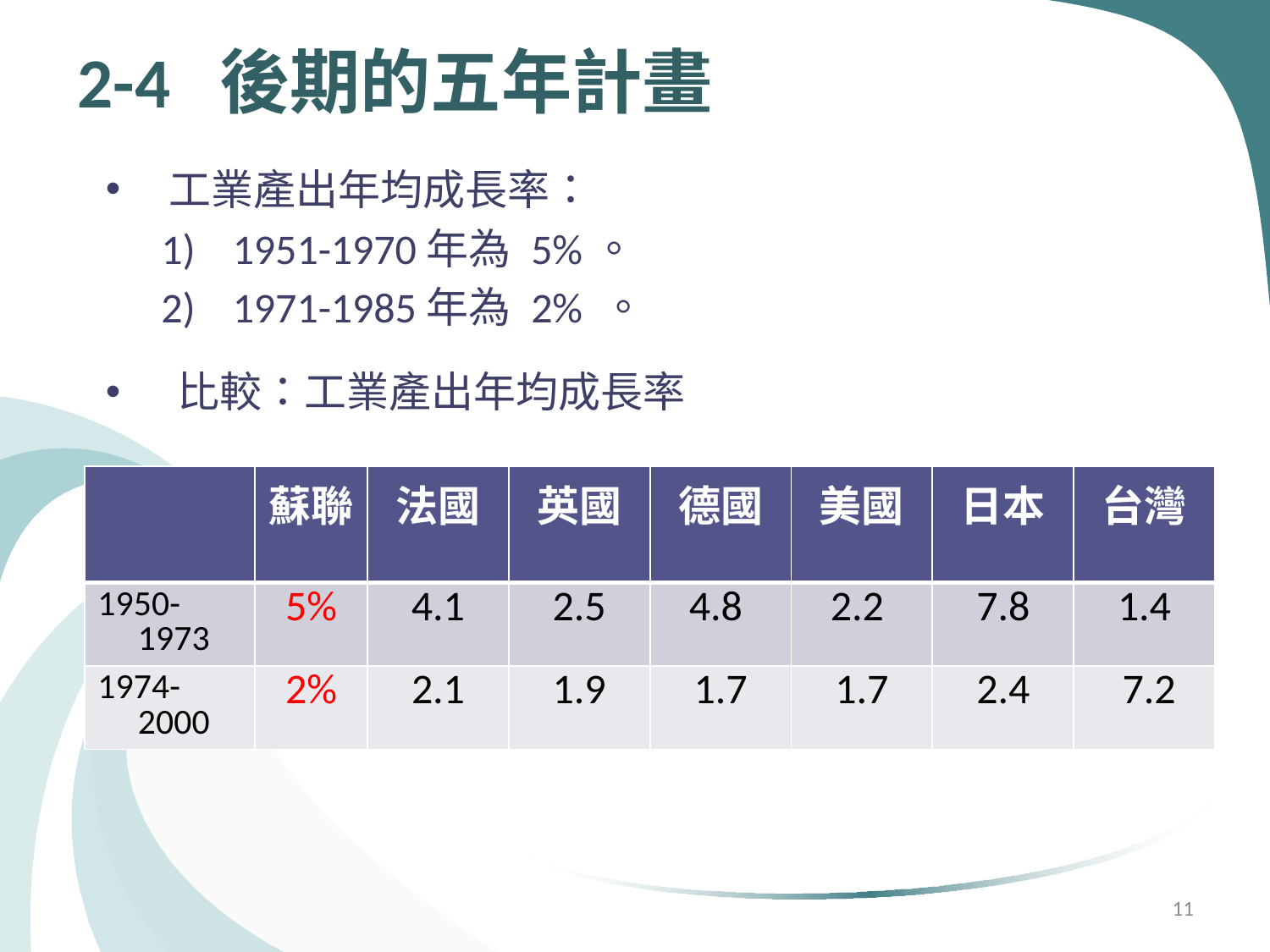

# 2-4  後期的五年計畫
工業產出年均成長率：
1951-1970年為 5%。
1971-1985年為 2% 。
比較：工業產出年均成長率
|  | 蘇聯 | 法國 | 英國 | 德國 | 美國 | 日本 | 台灣 |
| --- | --- | --- | --- | --- | --- | --- | --- |
| 1950- 1973 | 5% | 4.1 | 2.5 | 4.8 | 2.2 | 7.8 | 1.4 |
| 1974- 2000 | 2% | 2.1 | 1.9 | 1.7 | 1.7 | 2.4 | 7.2 |
11